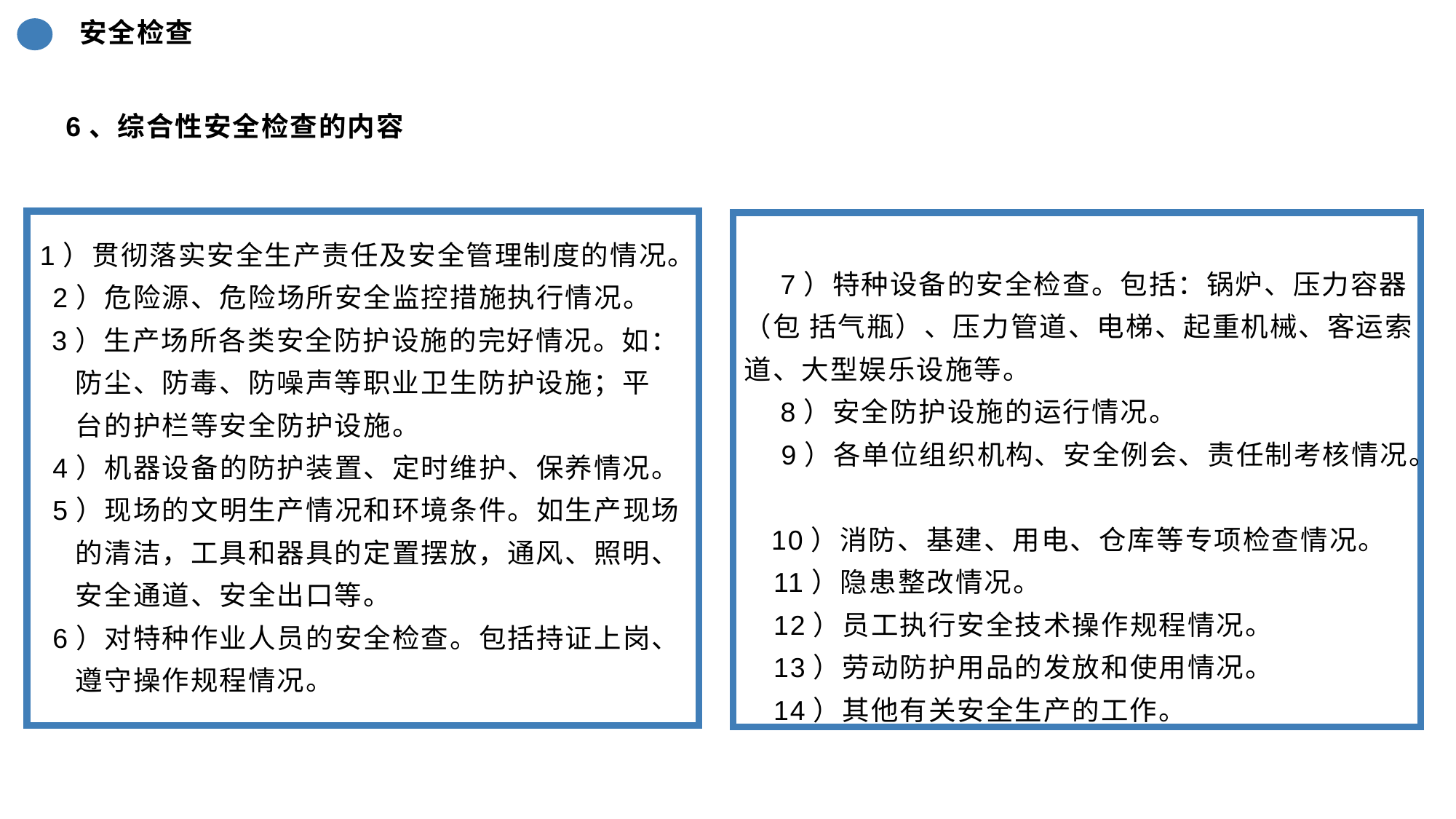

安全检查
6、综合性安全检查的内容
   1）贯彻落实安全生产责任及安全管理制度的情况。
    2）危险源、危险场所安全监控措施执行情况。
    3）生产场所各类安全防护设施的完好情况。如：
       防尘、防毒、防噪声等职业卫生防护设施；平
       台的护栏等安全防护设施。
    4）机器设备的防护装置、定时维护、保养情况。
    5）现场的文明生产情况和环境条件。如生产现场
       的清洁，工具和器具的定置摆放，通风、照明、
       安全通道、安全出口等。
    6）对特种作业人员的安全检查。包括持证上岗、
       遵守操作规程情况。

    7）特种设备的安全检查。包括：锅炉、压力容器
（包 括气瓶）、压力管道、电梯、起重机械、客运索道、大型娱乐设施等。
    8）安全防护设施的运行情况。
    9）各单位组织机构、安全例会、责任制考核情况。
   10）消防、基建、用电、仓库等专项检查情况。
   11）隐患整改情况。
   12）员工执行安全技术操作规程情况。
   13）劳动防护用品的发放和使用情况。
   14）其他有关安全生产的工作。